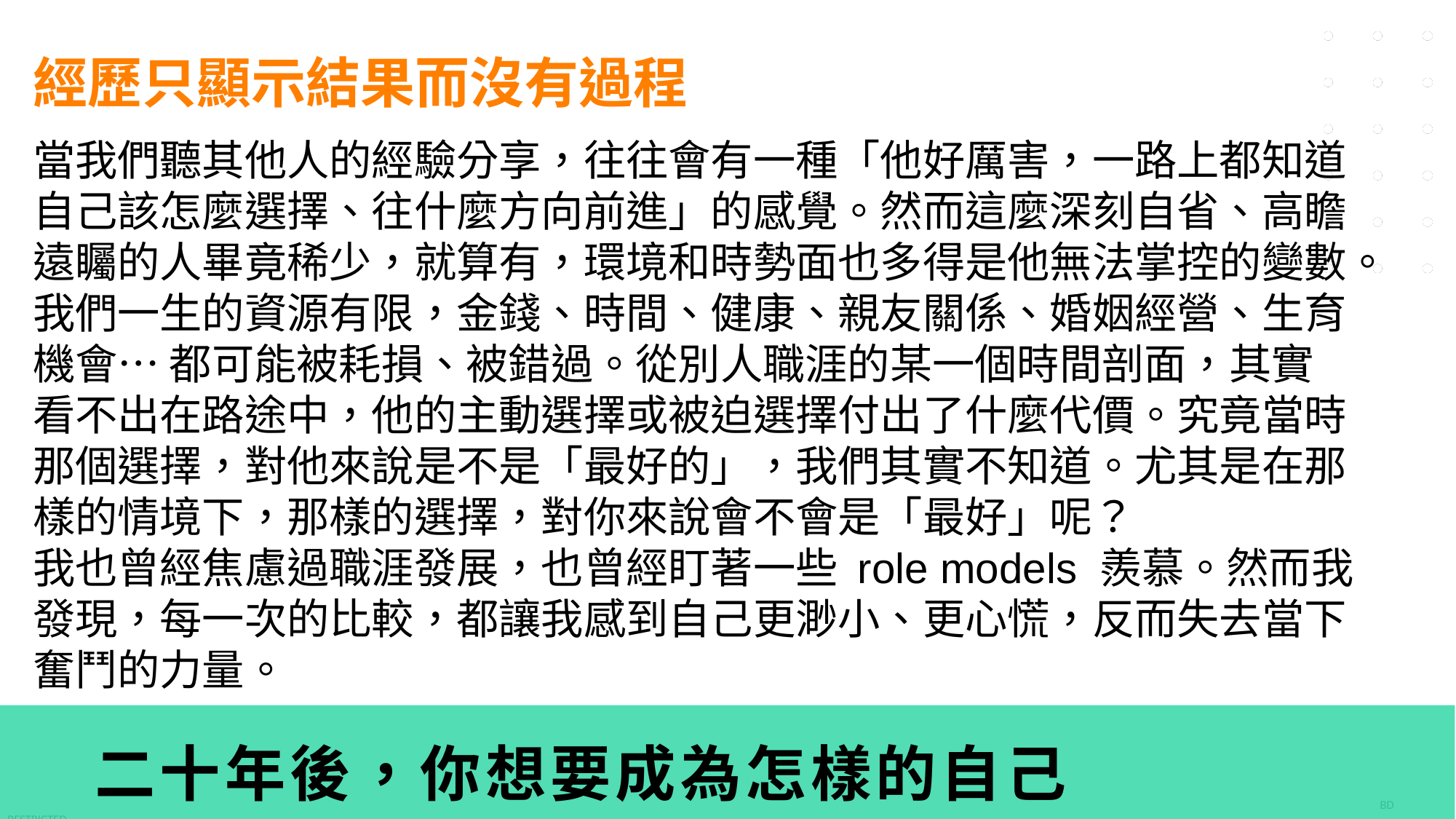

經歷只顯示結果而沒有過程
當我們聽其他人的經驗分享，往往會有一種「他好厲害，一路上都知道自己該怎麼選擇、往什麼方向前進」的感覺。然而這麼深刻自省、高瞻遠矚的人畢竟稀少，就算有，環境和時勢面也多得是他無法掌控的變數。
我們一生的資源有限，金錢、時間、健康、親友關係、婚姻經營、生育機會… 都可能被耗損、被錯過。從別人職涯的某一個時間剖面，其實看不出在路途中，他的主動選擇或被迫選擇付出了什麼代價。究竟當時那個選擇，對他來說是不是「最好的」，我們其實不知道。尤其是在那樣的情境下，那樣的選擇，對你來說會不會是「最好」呢？
我也曾經焦慮過職涯發展，也曾經盯著一些 role models 羨慕。然而我發現，每一次的比較，都讓我感到自己更渺小、更心慌，反而失去當下奮鬥的力量。
# 二十年後，你想要成為怎樣的自己